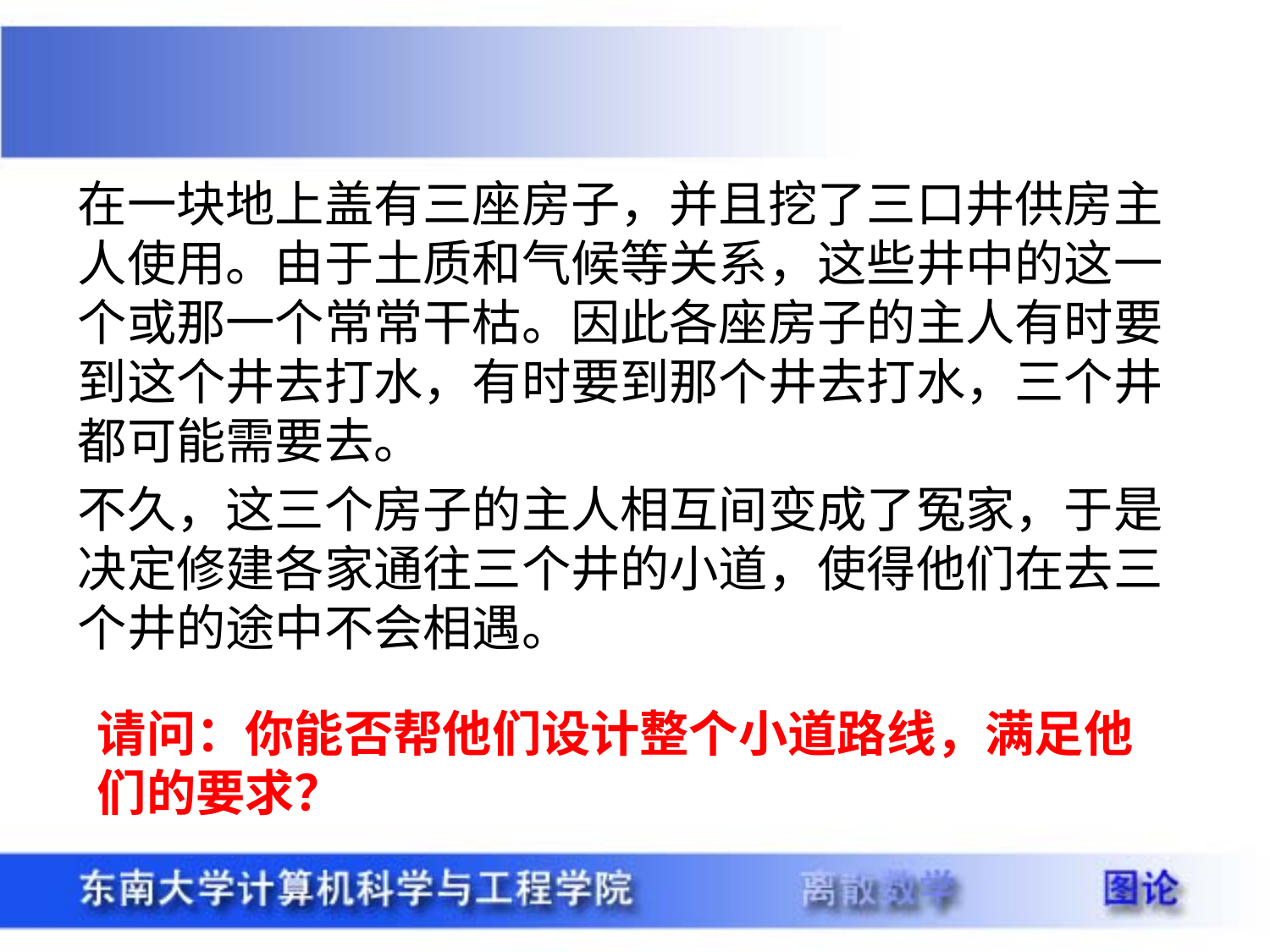

在一块地上盖有三座房子，并且挖了三口井供房主人使用。由于土质和气候等关系，这些井中的这一个或那一个常常干枯。因此各座房子的主人有时要到这个井去打水，有时要到那个井去打水，三个井都可能需要去。
不久，这三个房子的主人相互间变成了冤家，于是决定修建各家通往三个井的小道，使得他们在去三个井的途中不会相遇。
请问：你能否帮他们设计整个小道路线，满足他们的要求？